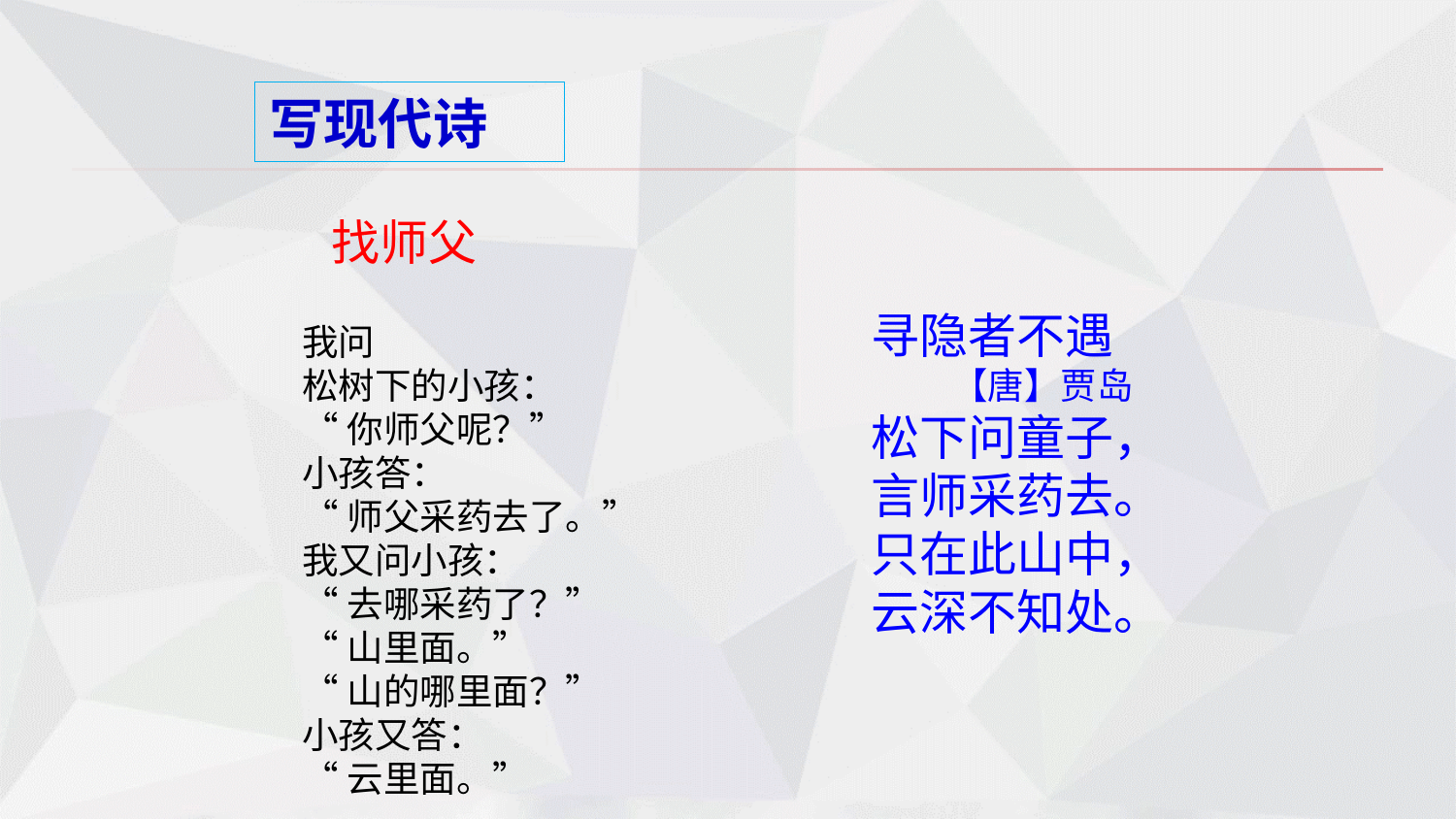

写现代诗
找师父
寻隐者不遇
【唐】贾岛
松下问童子，
言师采药去。
只在此山中，
云深不知处。
我问
松树下的小孩：
“你师父呢？”
小孩答：
“师父采药去了。”
我又问小孩：
“去哪采药了？”
“山里面。”
“山的哪里面？”
小孩又答：
“云里面。”